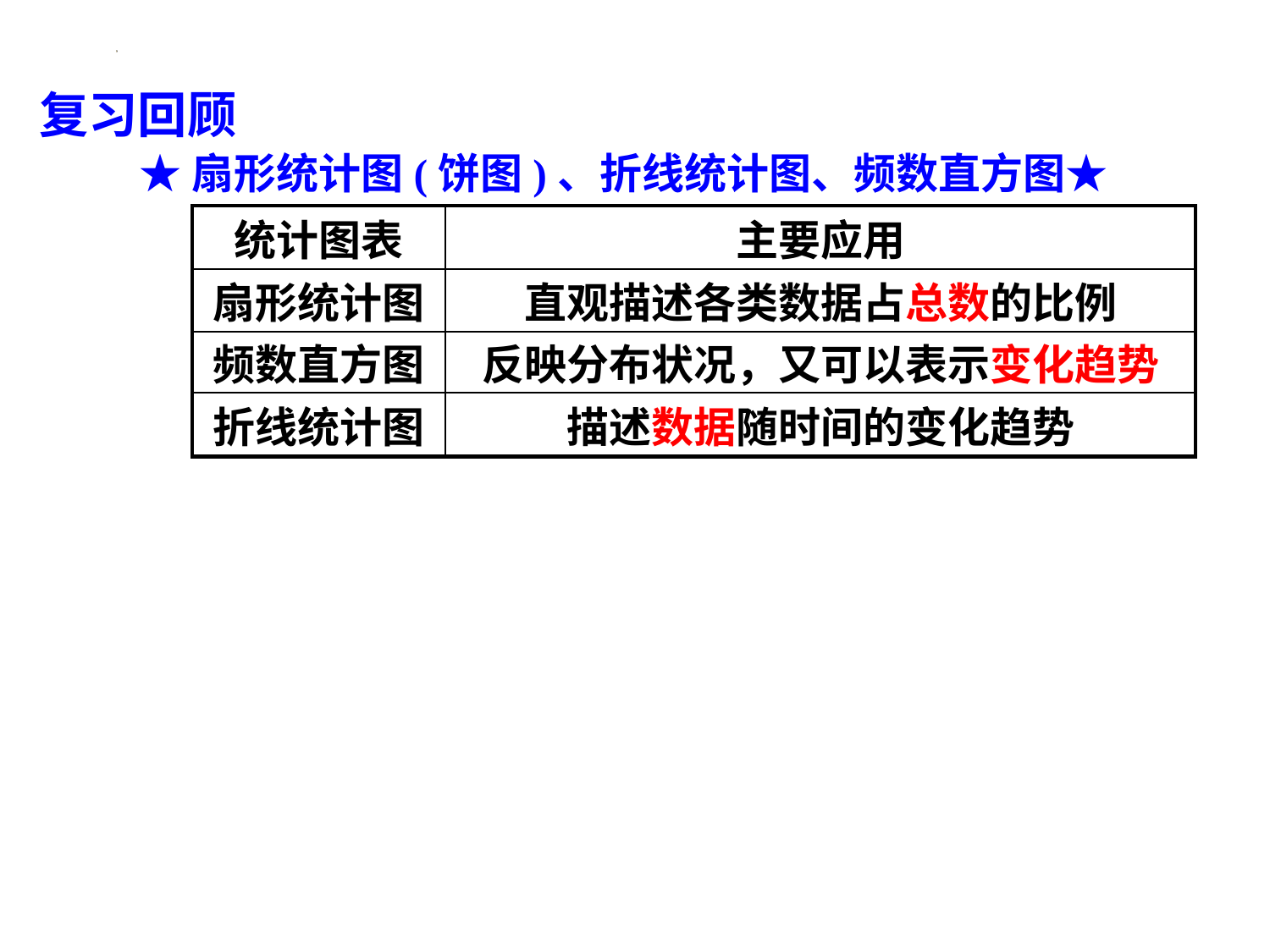

复习回顾
★扇形统计图(饼图)、折线统计图、频数直方图★
| 统计图表 | 主要应用 |
| --- | --- |
| 扇形统计图 | 直观描述各类数据占总数的比例 |
| 频数直方图 | 反映分布状况，又可以表示变化趋势 |
| 折线统计图 | 描述数据随时间的变化趋势 |